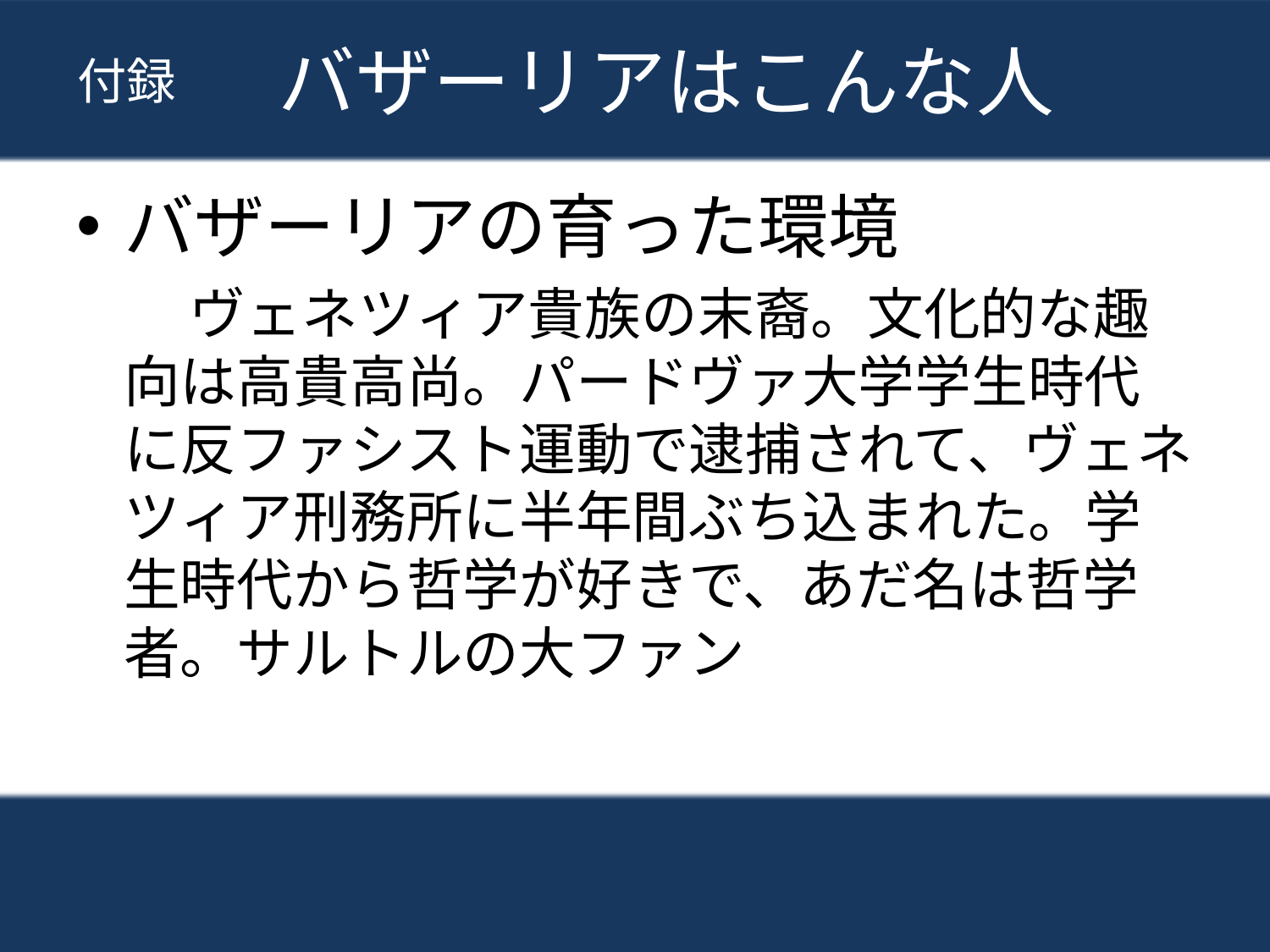

付録
# バザーリアはこんな人
バザーリアの育った環境
　　ヴェネツィア貴族の末裔。文化的な趣向は高貴高尚。パードヴァ大学学生時代に反ファシスト運動で逮捕されて、ヴェネツィア刑務所に半年間ぶち込まれた。学生時代から哲学が好きで、あだ名は哲学者。サルトルの大ファン